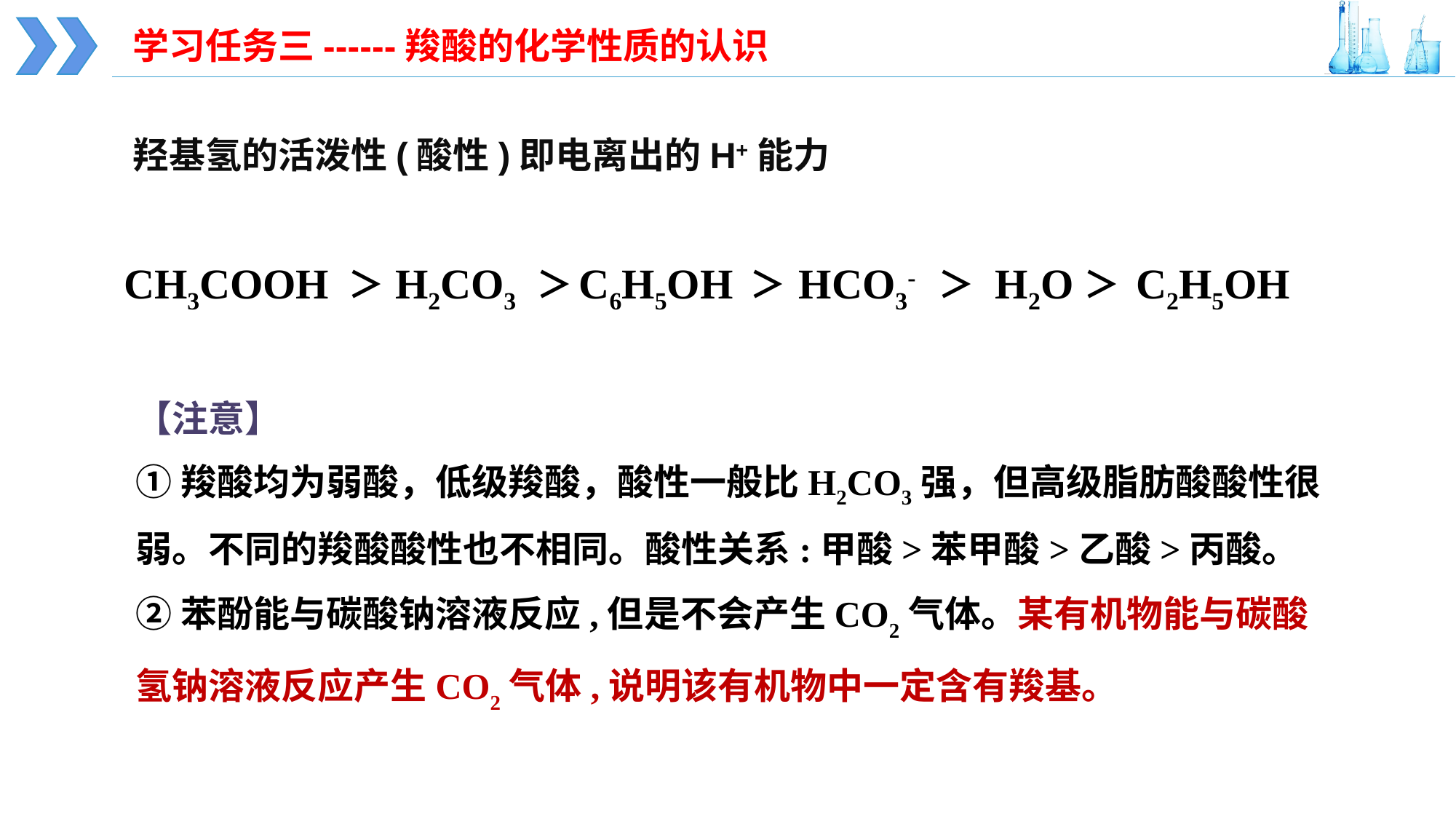

学习任务三------羧酸的化学性质的认识
羟基氢的活泼性(酸性)即电离出的H+能力
CH3COOH
H2CO3
C6H5OH
HCO3-
H2O
C2H5OH
＞
＞
＞
＞
＞
【注意】
①羧酸均为弱酸，低级羧酸，酸性一般比H2CO3强，但高级脂肪酸酸性很弱。不同的羧酸酸性也不相同。酸性关系:甲酸>苯甲酸>乙酸>丙酸。
②苯酚能与碳酸钠溶液反应,但是不会产生CO2气体。某有机物能与碳酸氢钠溶液反应产生CO2气体,说明该有机物中一定含有羧基。